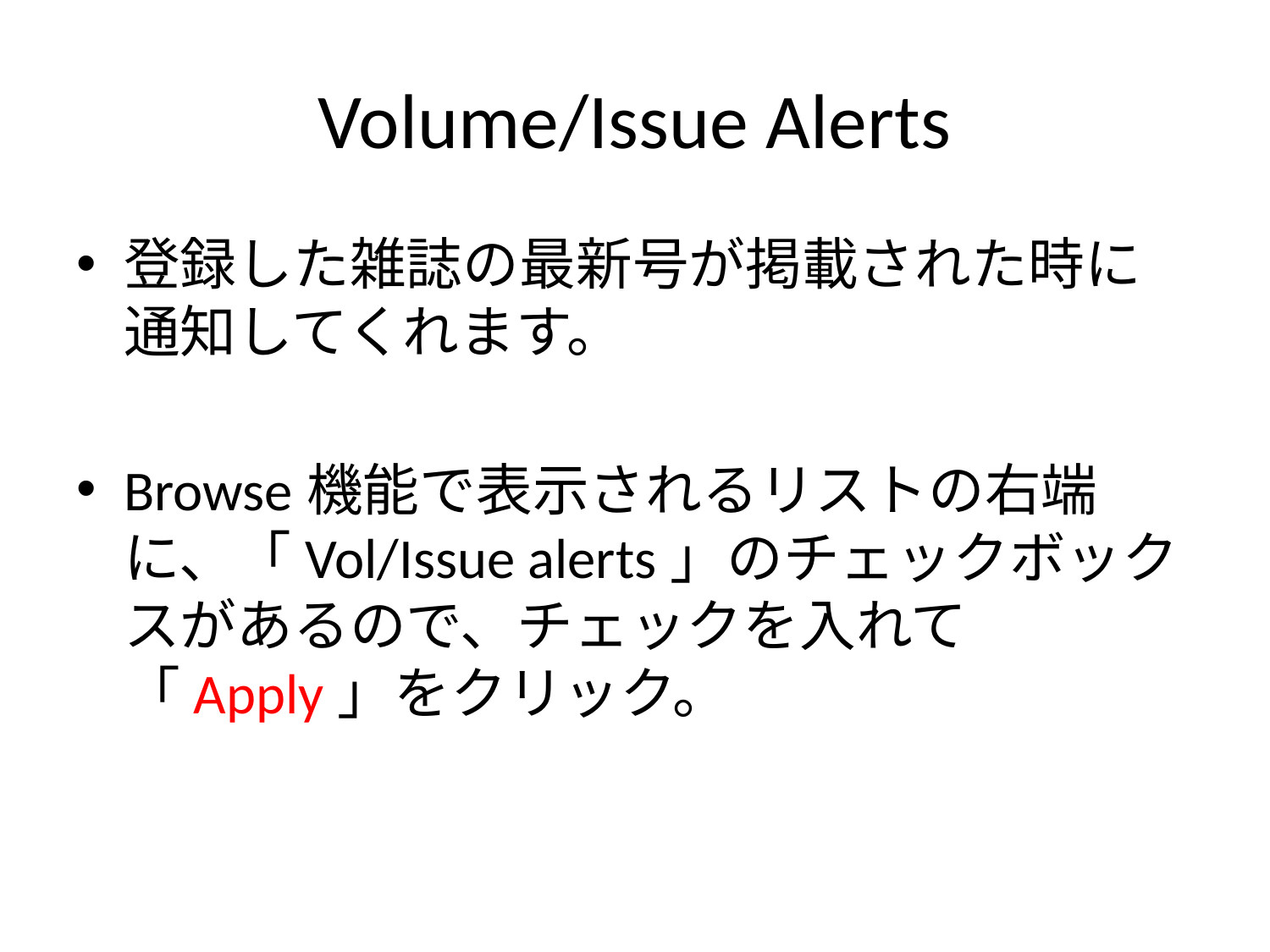

# Volume/Issue Alerts
登録した雑誌の最新号が掲載された時に通知してくれます。

Browse機能で表示されるリストの右端に、「Vol/Issue alerts」のチェックボックスがあるので、チェックを入れて「Apply」をクリック。